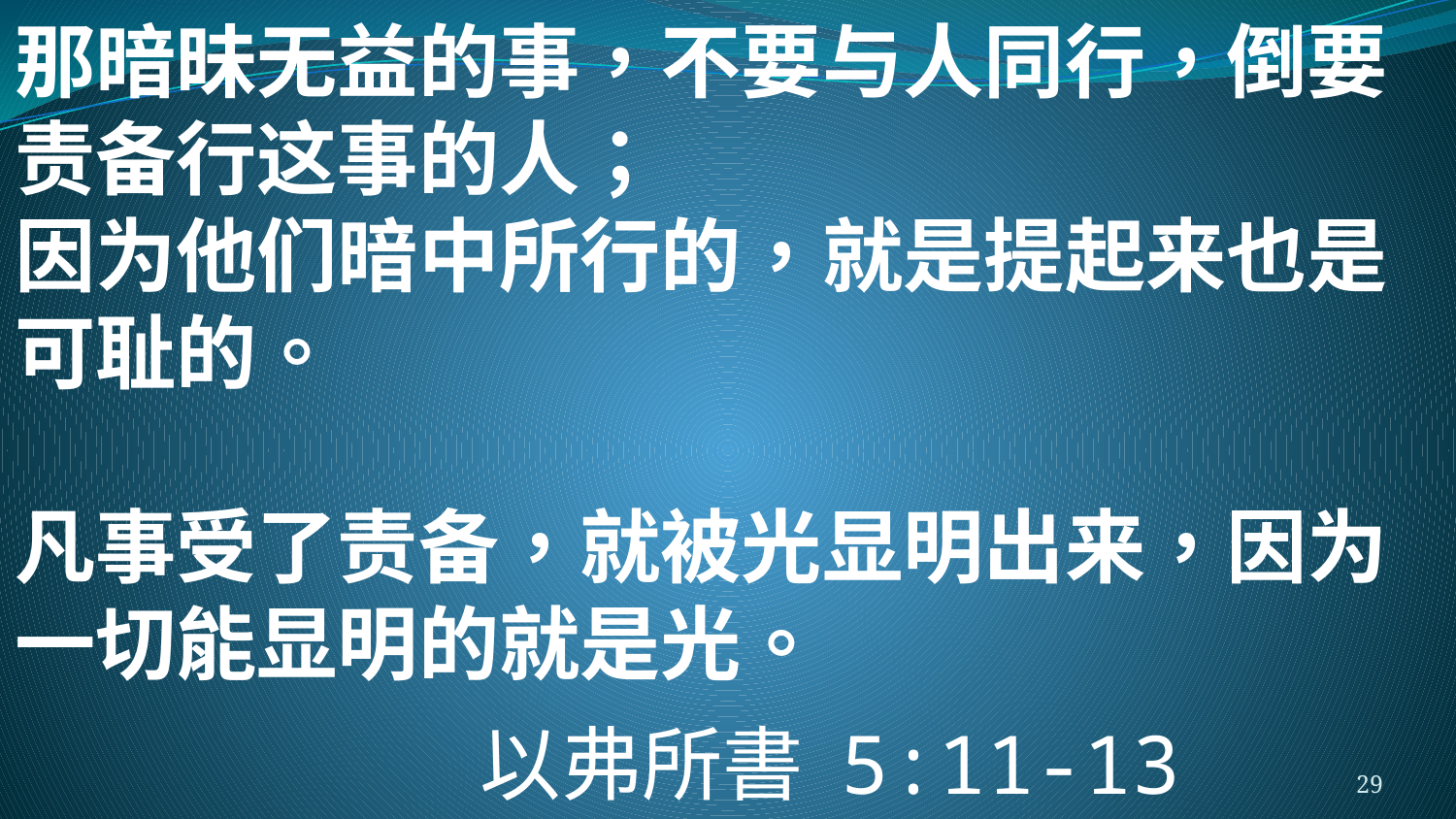

那暗昧无益的事，不要与人同行，倒要责备行这事的人；
因为他们暗中所行的，就是提起来也是可耻的。

凡事受了责备，就被光显明出来，因为一切能显明的就是光。
以弗所書 5:11-13
29